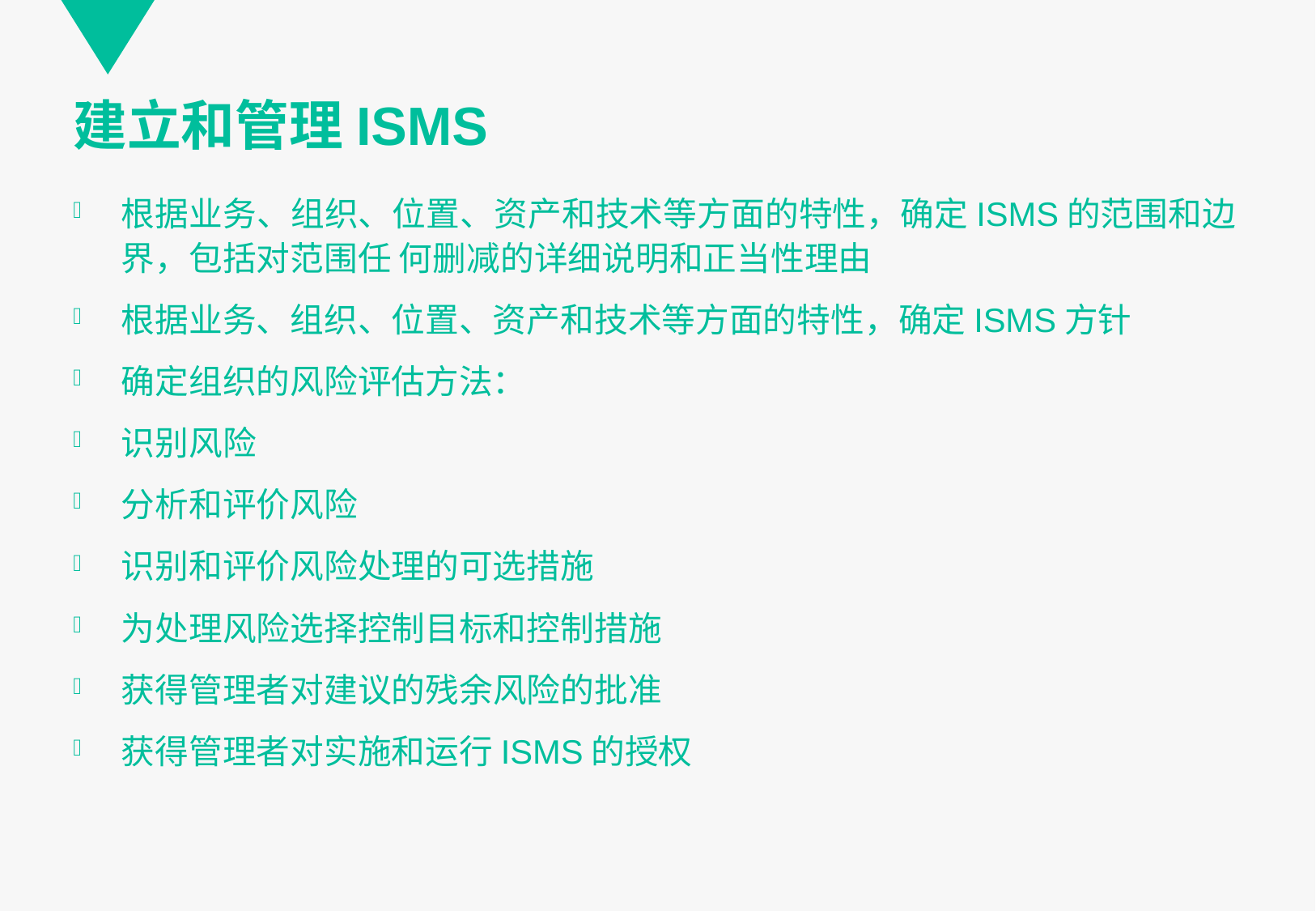

# 建立和管理ISMS
根据业务、组织、位置、资产和技术等方面的特性，确定ISMS的范围和边界，包括对范围任 何删减的详细说明和正当性理由
根据业务、组织、位置、资产和技术等方面的特性，确定ISMS方针
确定组织的风险评估方法：
识别风险
分析和评价风险
识别和评价风险处理的可选措施
为处理风险选择控制目标和控制措施
获得管理者对建议的残余风险的批准
获得管理者对实施和运行ISMS的授权